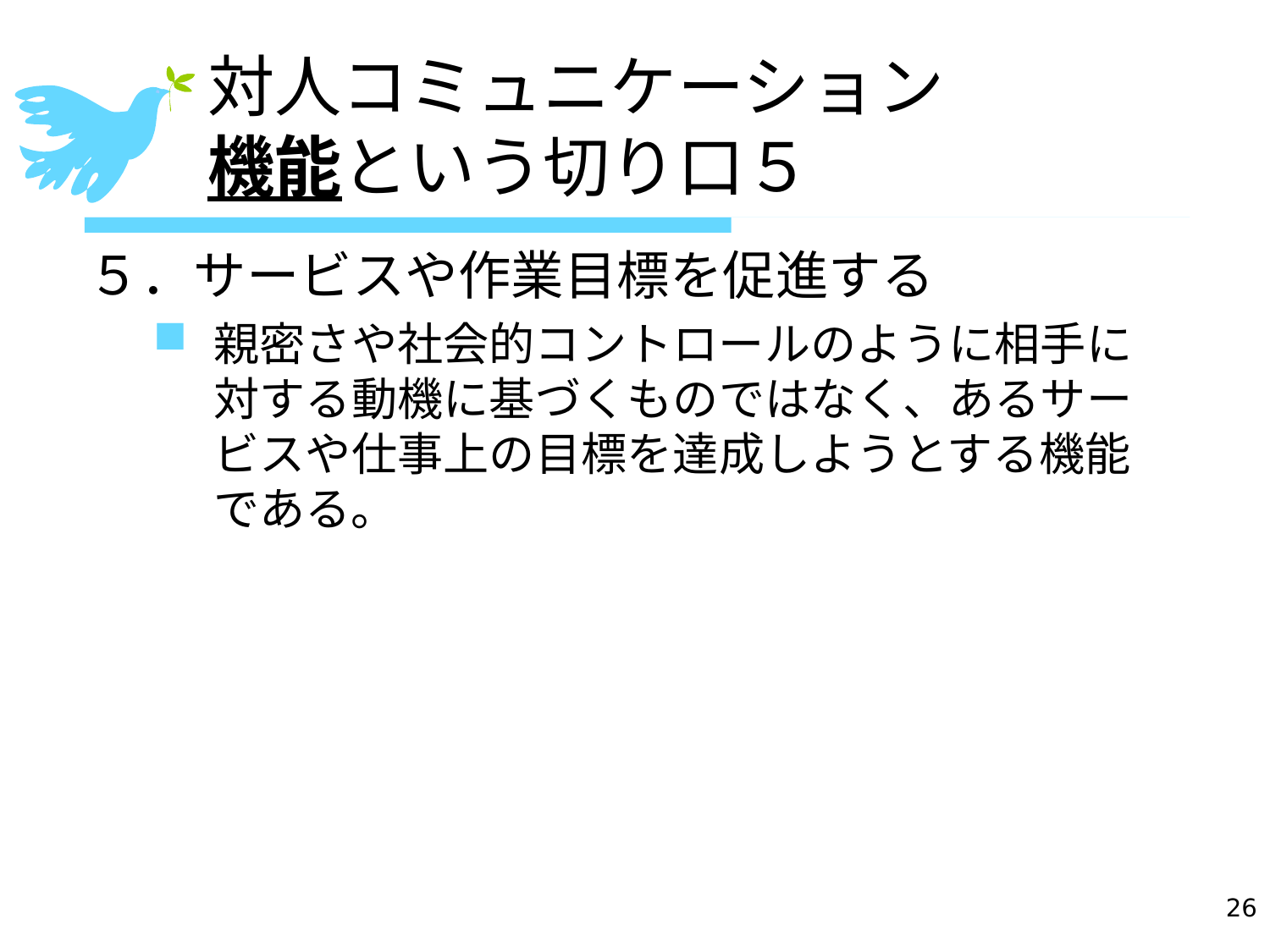

# 対人コミュニケーション 機能という切り口５
５．サービスや作業目標を促進する
親密さや社会的コントロールのように相手に対する動機に基づくものではなく、あるサービスや仕事上の目標を達成しようとする機能である。
26